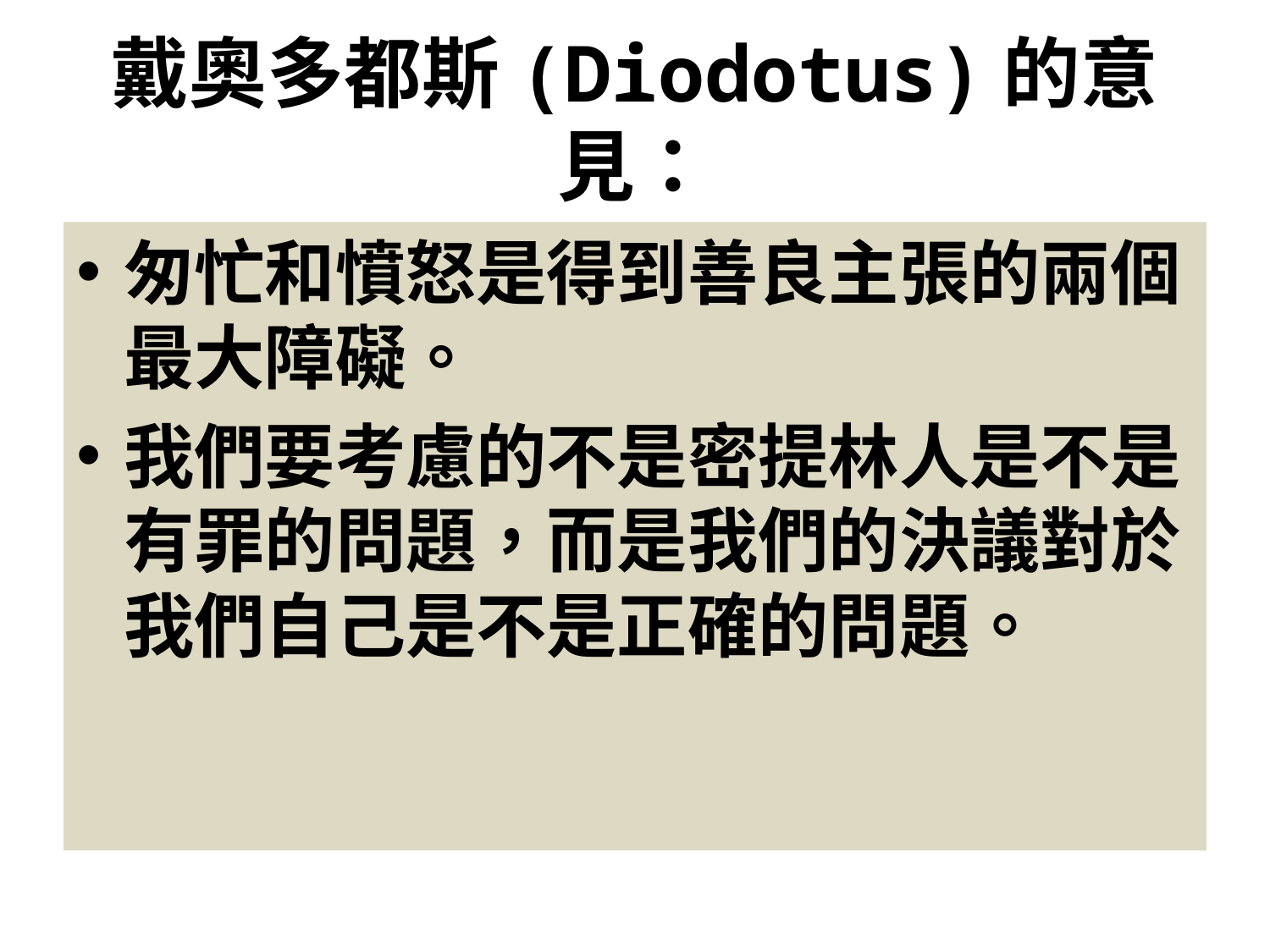

# 戴奧多都斯(Diodotus)的意見：
匆忙和憤怒是得到善良主張的兩個最大障礙。
我們要考慮的不是密提林人是不是有罪的問題，而是我們的決議對於我們自己是不是正確的問題。